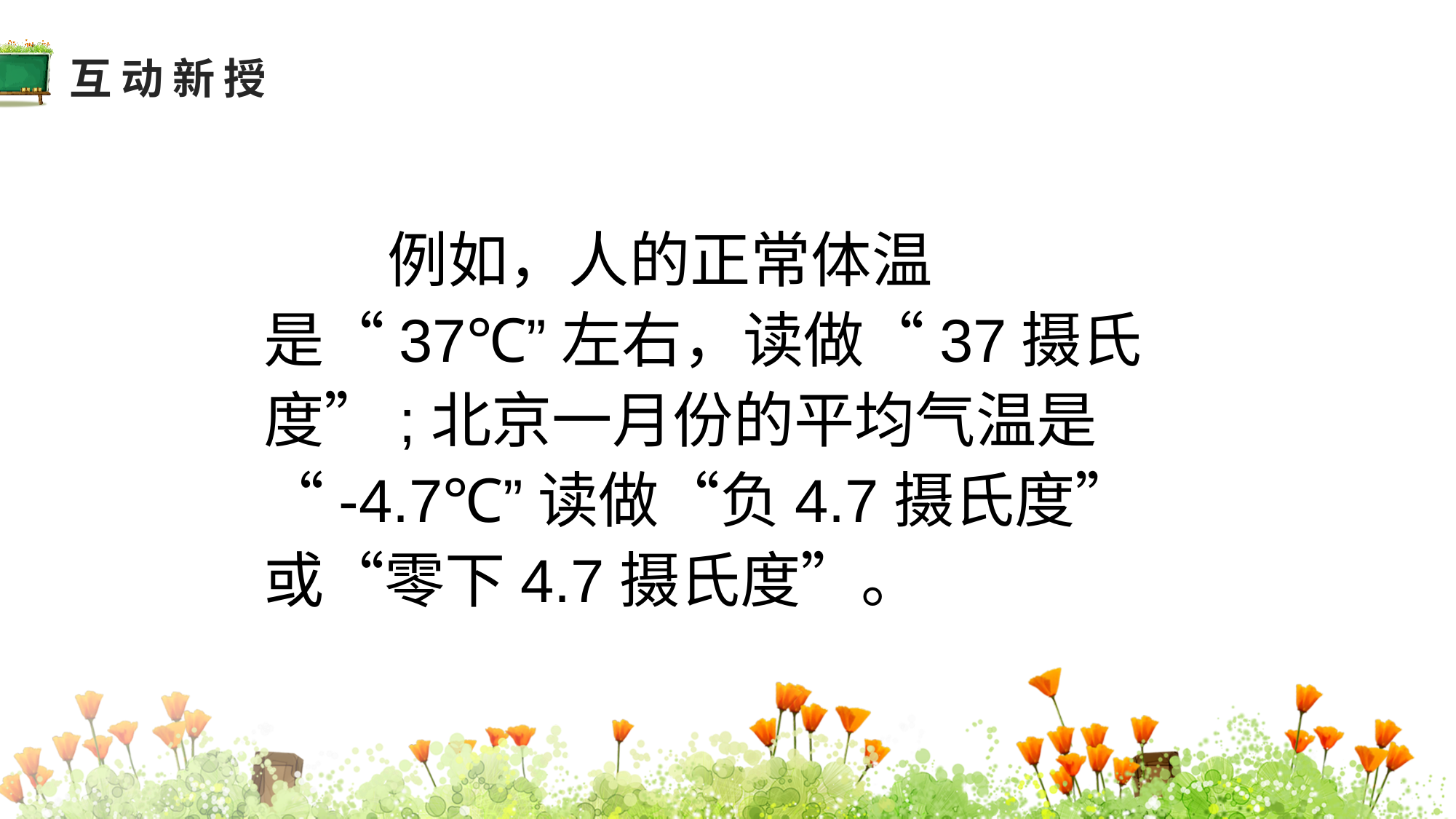

互动新授
    例如，人的正常体温是“37℃”左右，读做“37摄氏度”;北京一月份的平均气温是“-4.7℃”读做“负4.7摄氏度”或“零下4.7摄氏度”。